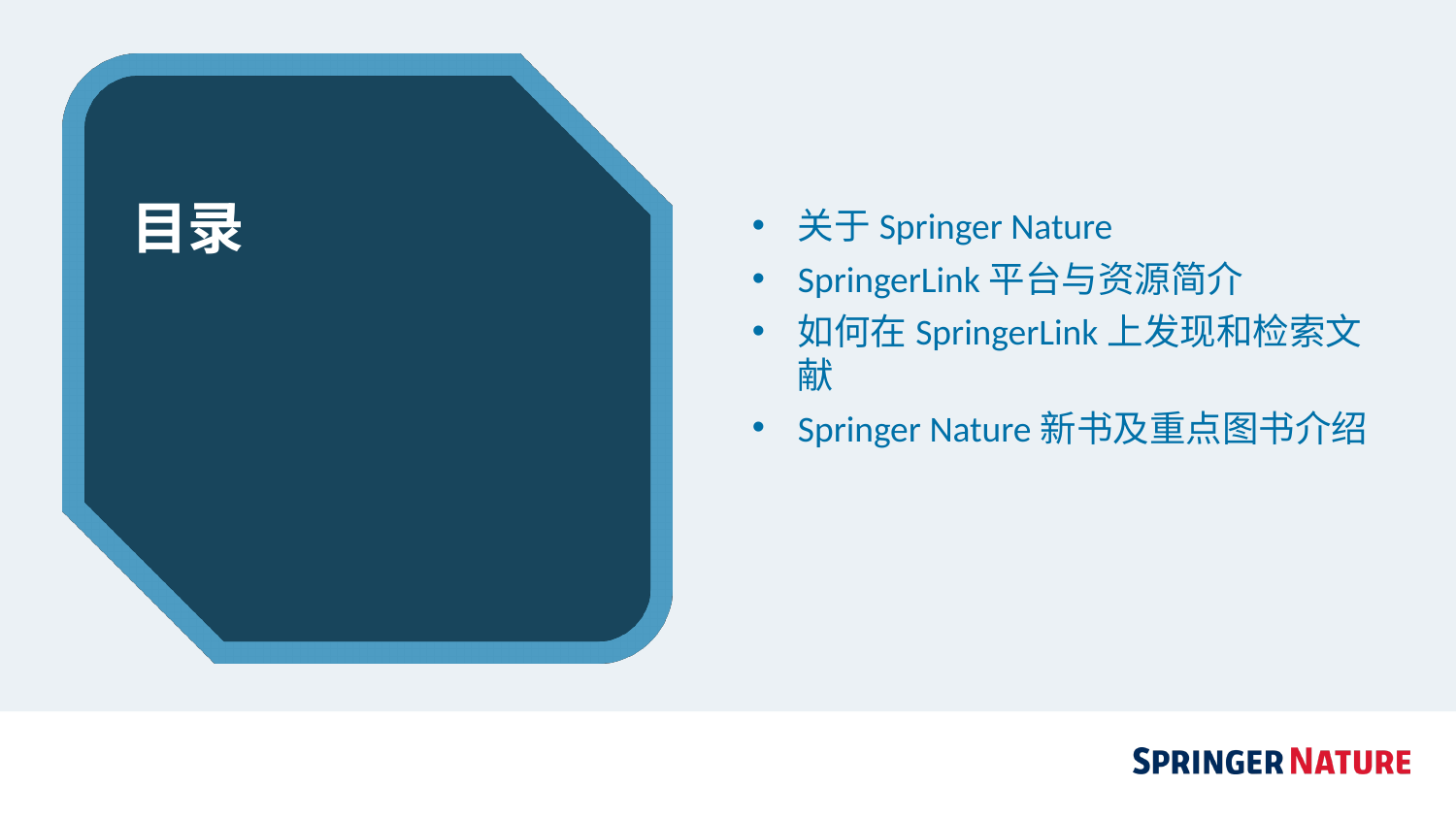

# 目录
关于Springer Nature
SpringerLink平台与资源简介
如何在SpringerLink上发现和检索文献
Springer Nature新书及重点图书介绍